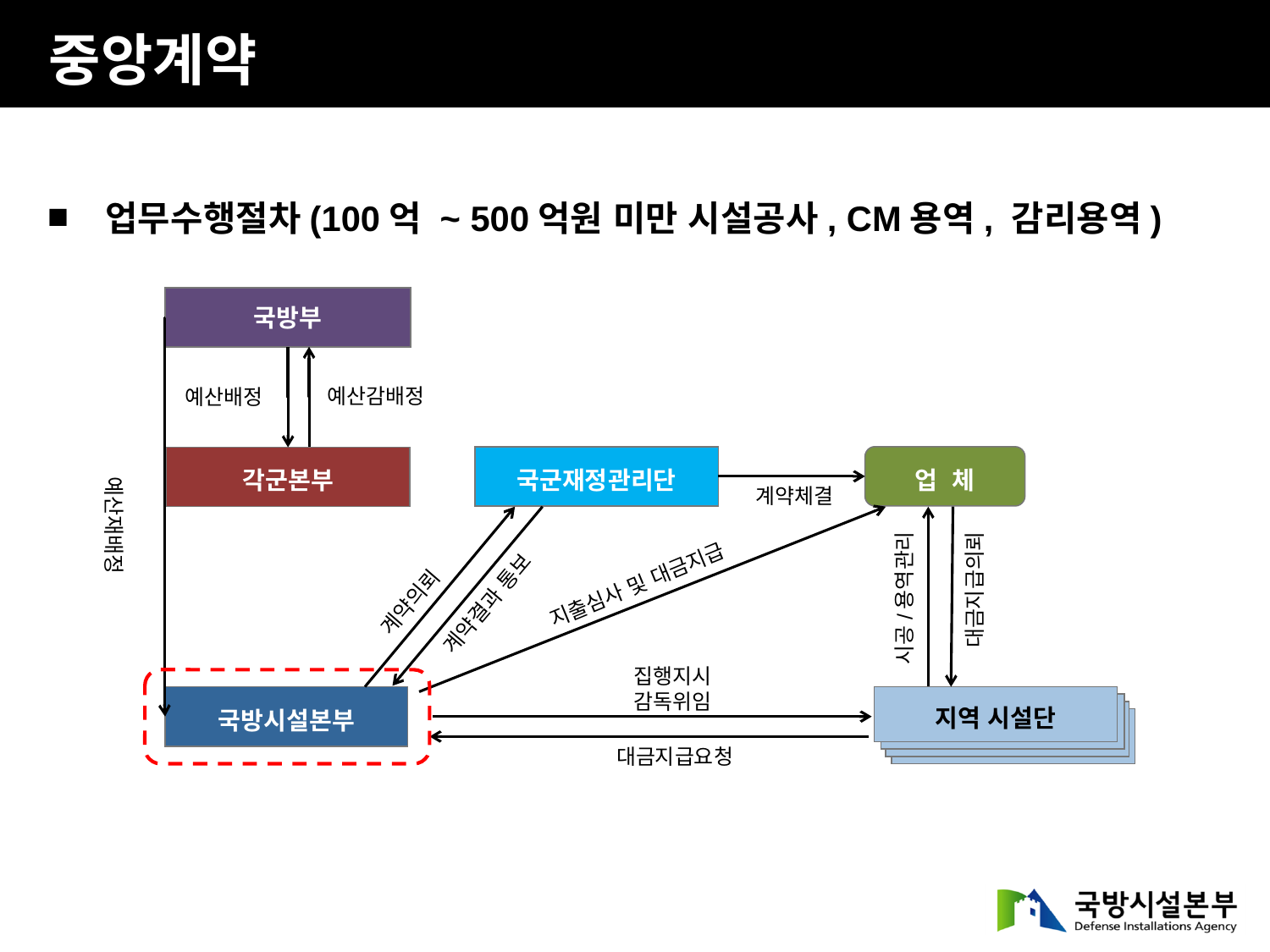

중앙계약

 업무수행절차(100억 ~ 500억원 미만 시설공사, CM용역, 감리용역)

국방부
예산감배정
예산배정
국군재정관리단
업  체
각군본부
계약체결
예산재배정
지출심사 및 대금지급
대금지급의뢰
시공/용역관리
계약의뢰
계약결과 통보
집행지시
감독위임

지역 시설단
지역 시설단
지역 시설단
지역 시설단
국방시설본부
대금지급요청